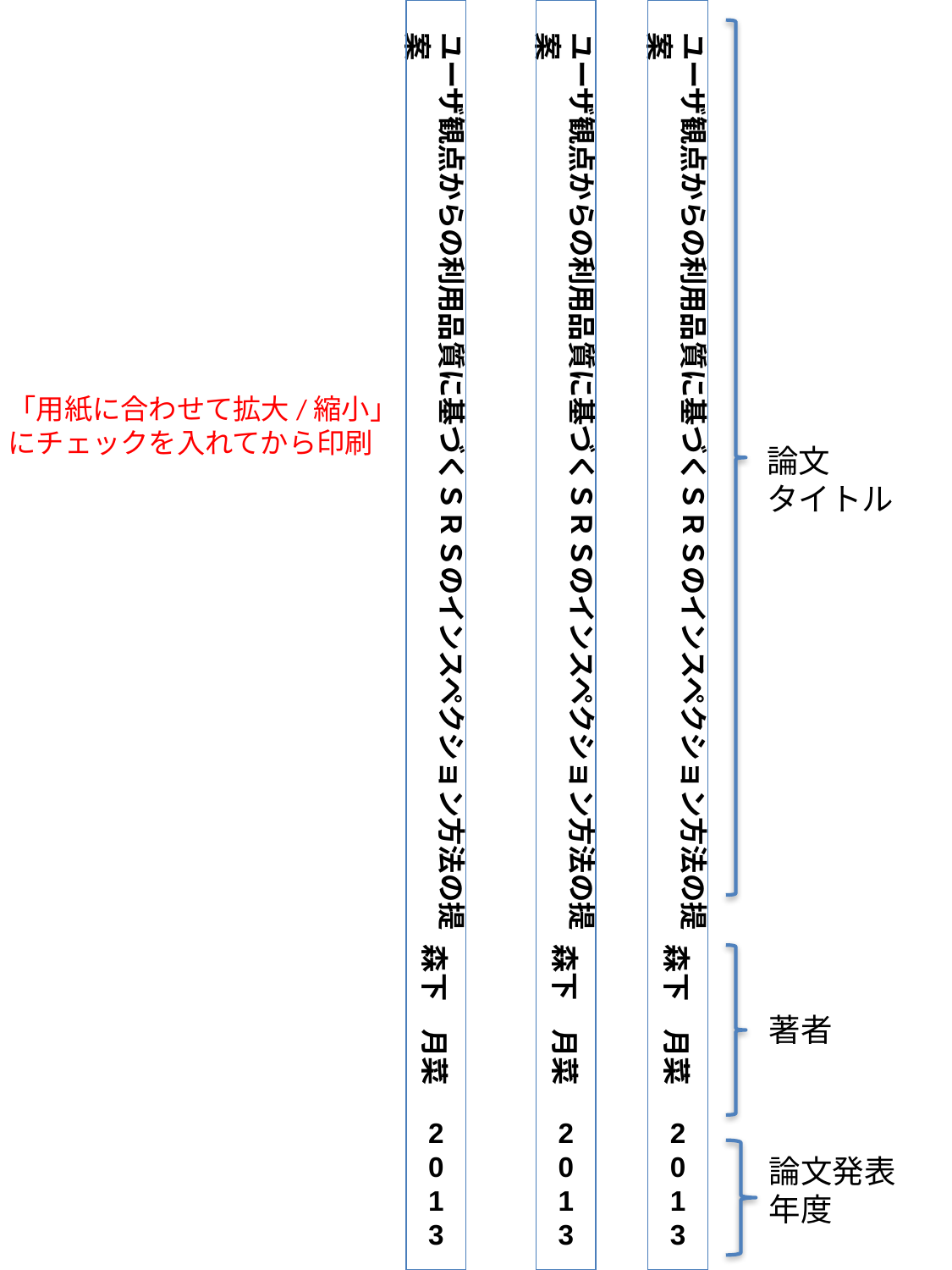

ユーザ観点からの利用品質に基づくＳＲＳのインスペクション方法の提案
森下　月菜
2
0
1
3
ユーザ観点からの利用品質に基づくＳＲＳのインスペクション方法の提案
森下　月菜
2
0
1
3
ユーザ観点からの利用品質に基づくＳＲＳのインスペクション方法の提案
森下　月菜
2
0
1
3

「用紙に合わせて拡大/縮小」
にチェックを入れてから印刷

論文
タイトル

著者

論文発表
年度